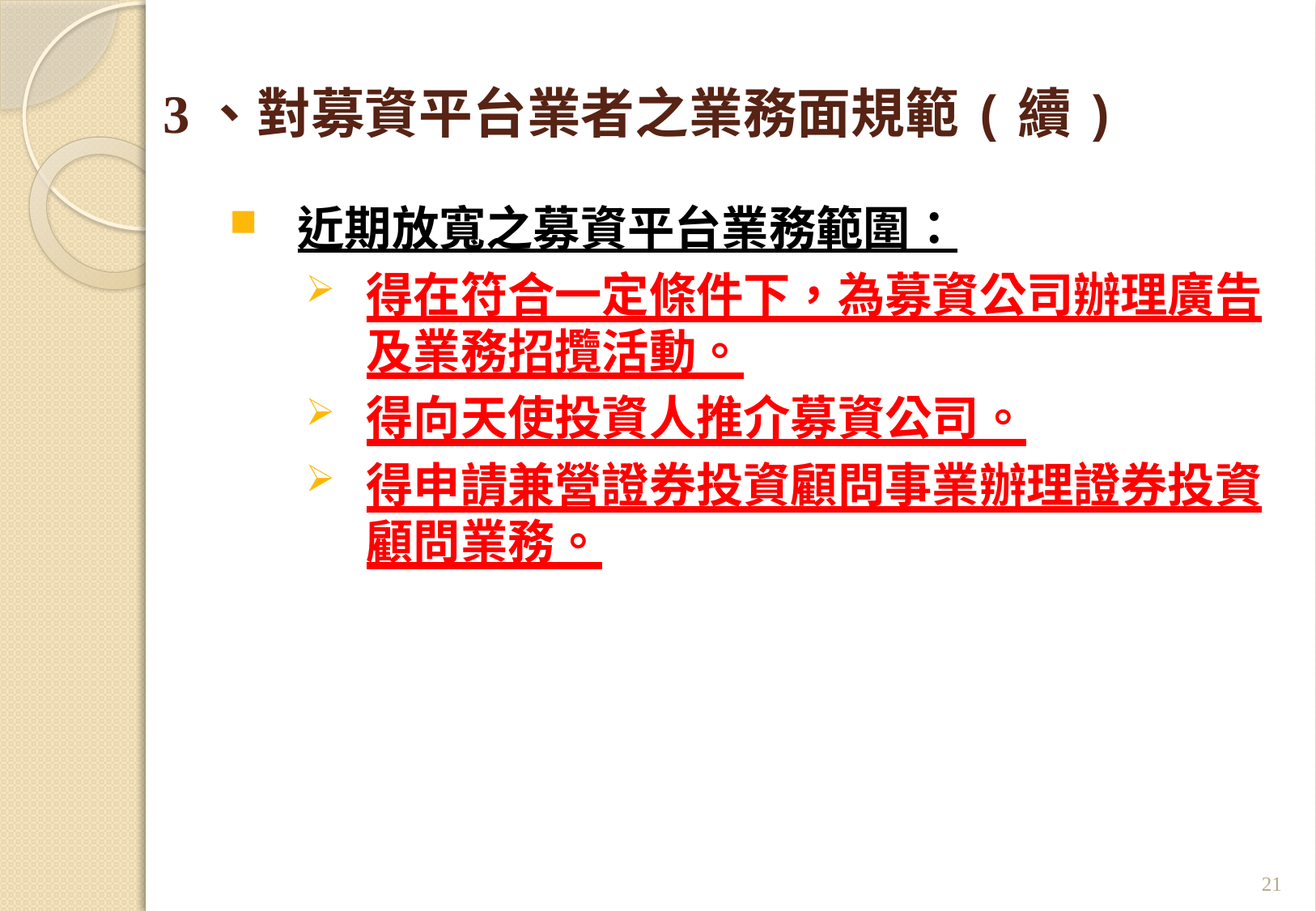

# 3、對募資平台業者之業務面規範(續)
近期放寬之募資平台業務範圍：
得在符合一定條件下，為募資公司辦理廣告及業務招攬活動。
得向天使投資人推介募資公司。
得申請兼營證券投資顧問事業辦理證券投資顧問業務。
21